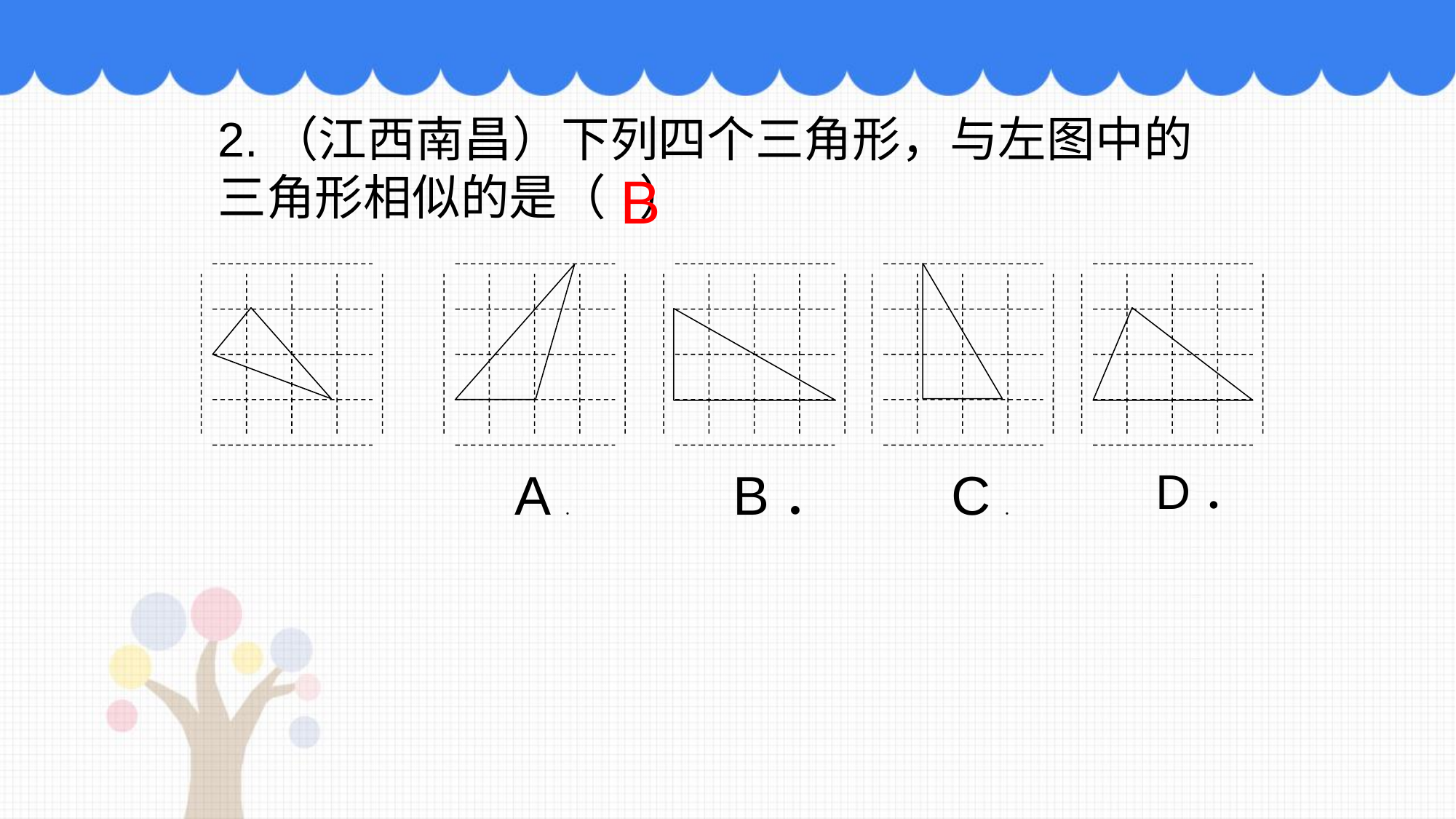

2.（江西南昌）下列四个三角形，与左图中的三角形相似的是（   ）
B

A．
B．
C．
D．